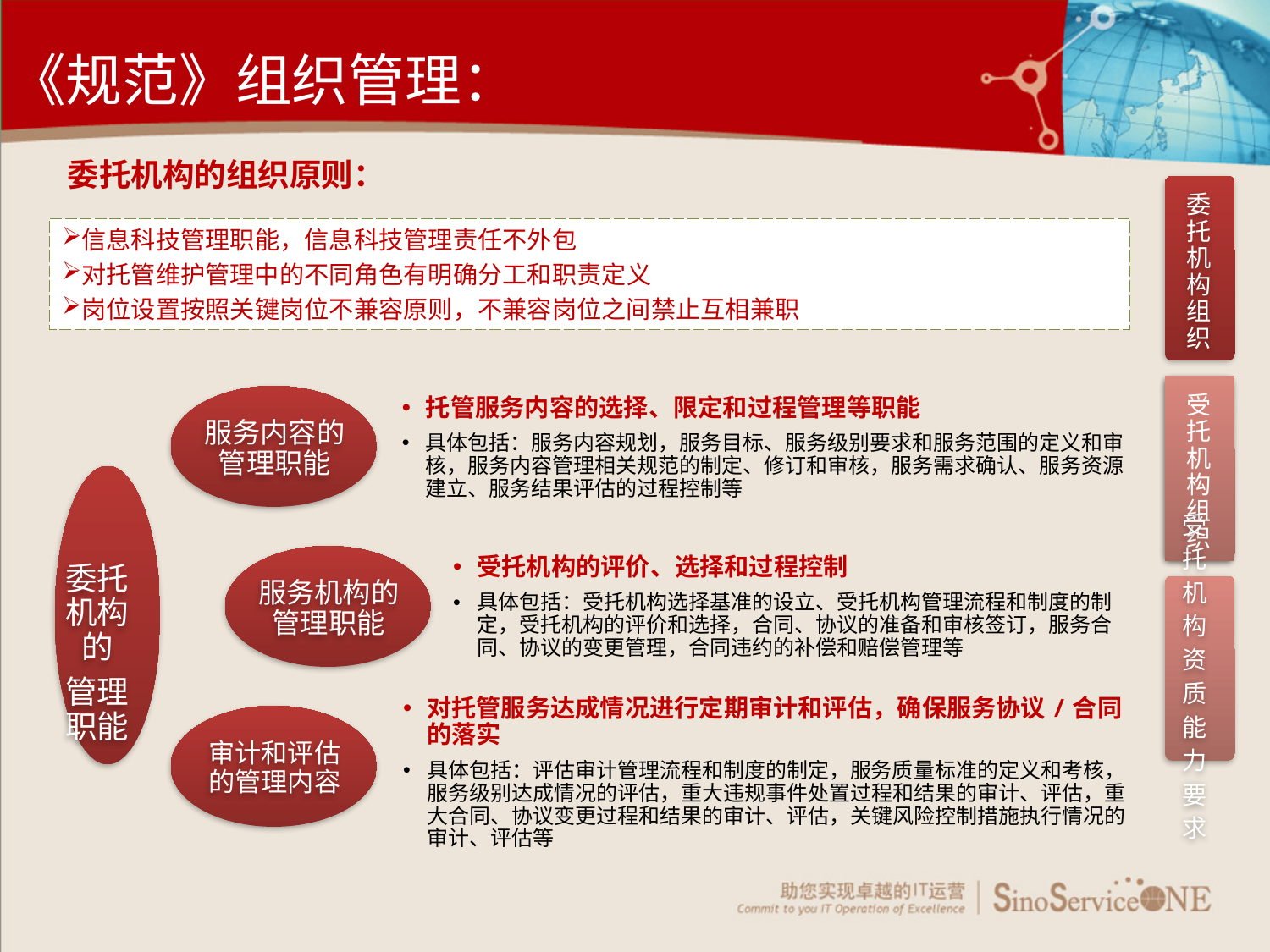

《规范》组织管理：
委托机构的组织原则：

委托机构组织
信息科技管理职能，信息科技管理责任不外包
对托管维护管理中的不同角色有明确分工和职责定义
岗位设置按照关键岗位不兼容原则，不兼容岗位之间禁止互相兼职
托管服务内容的选择、限定和过程管理等职能
具体包括：服务内容规划，服务目标、服务级别要求和服务范围的定义和审核，服务内容管理相关规范的制定、修订和审核，服务需求确认、服务资源建立、服务结果评估的过程控制等
受托机构的评价、选择和过程控制
具体包括：受托机构选择基准的设立、受托机构管理流程和制度的制定，受托机构的评价和选择，合同、协议的准备和审核签订，服务合同、协议的变更管理，合同违约的补偿和赔偿管理等
对托管服务达成情况进行定期审计和评估，确保服务协议/合同的落实
具体包括：评估审计管理流程和制度的制定，服务质量标准的定义和考核，服务级别达成情况的评估，重大违规事件处置过程和结果的审计、评估，重大合同、协议变更过程和结果的审计、评估，关键风险控制措施执行情况的审计、评估等

服务内容的管理职能

委托机构的
管理职能

服务机构的管理职能

审计和评估的管理内容

受托机构组织

受托机构资质能力要求